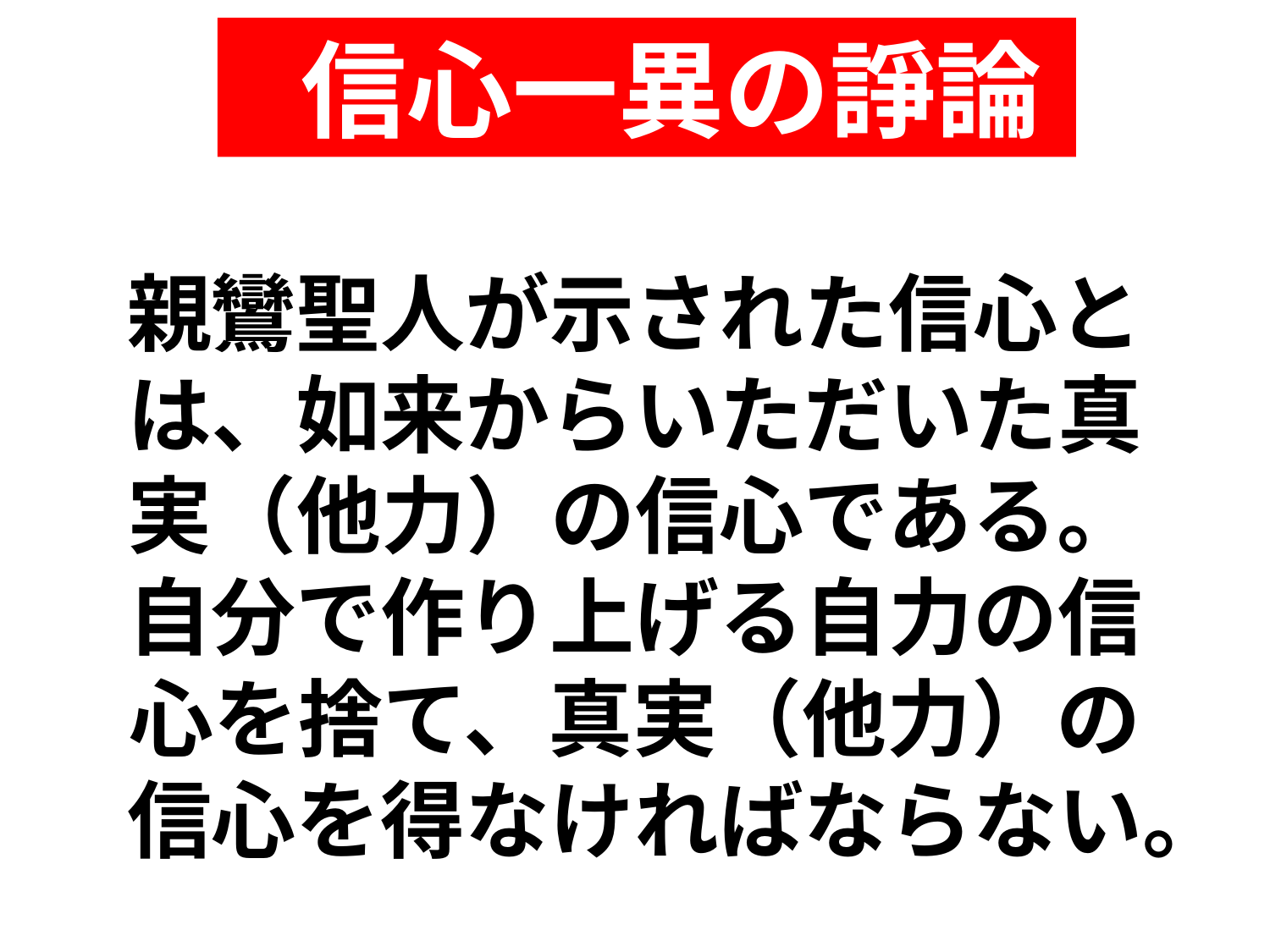

信心一異の諍論
親鸞聖人が示された信心とは、如来からいただいた真実（他力）の信心である。
自分で作り上げる自力の信心を捨て、真実（他力）の信心を得なければならない。